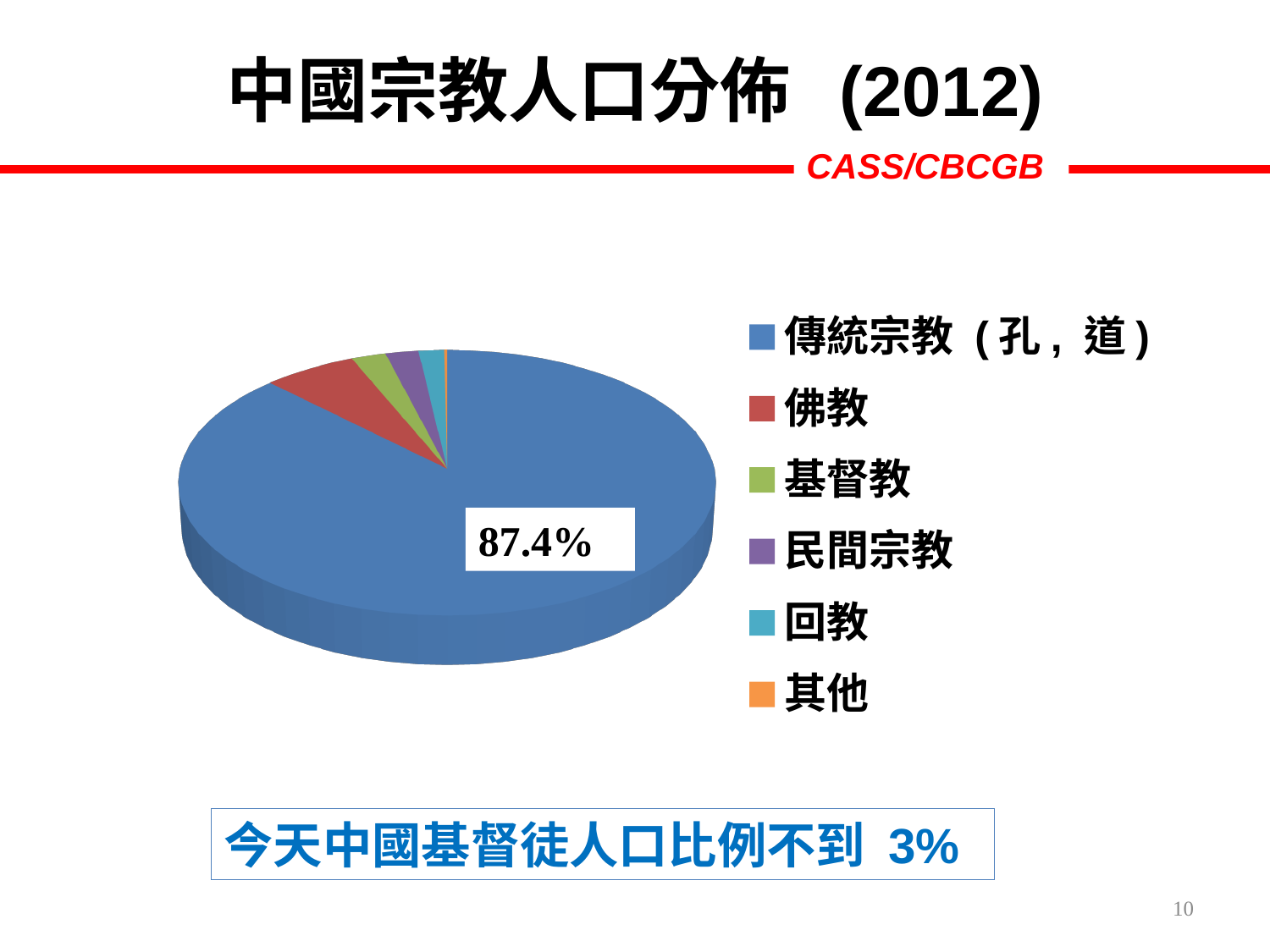

中國宗教人口分佈  (2012)

[unsupported chart]

[unsupported chart]

87.4%
今天中國基督徒人口比例不到 3%
10